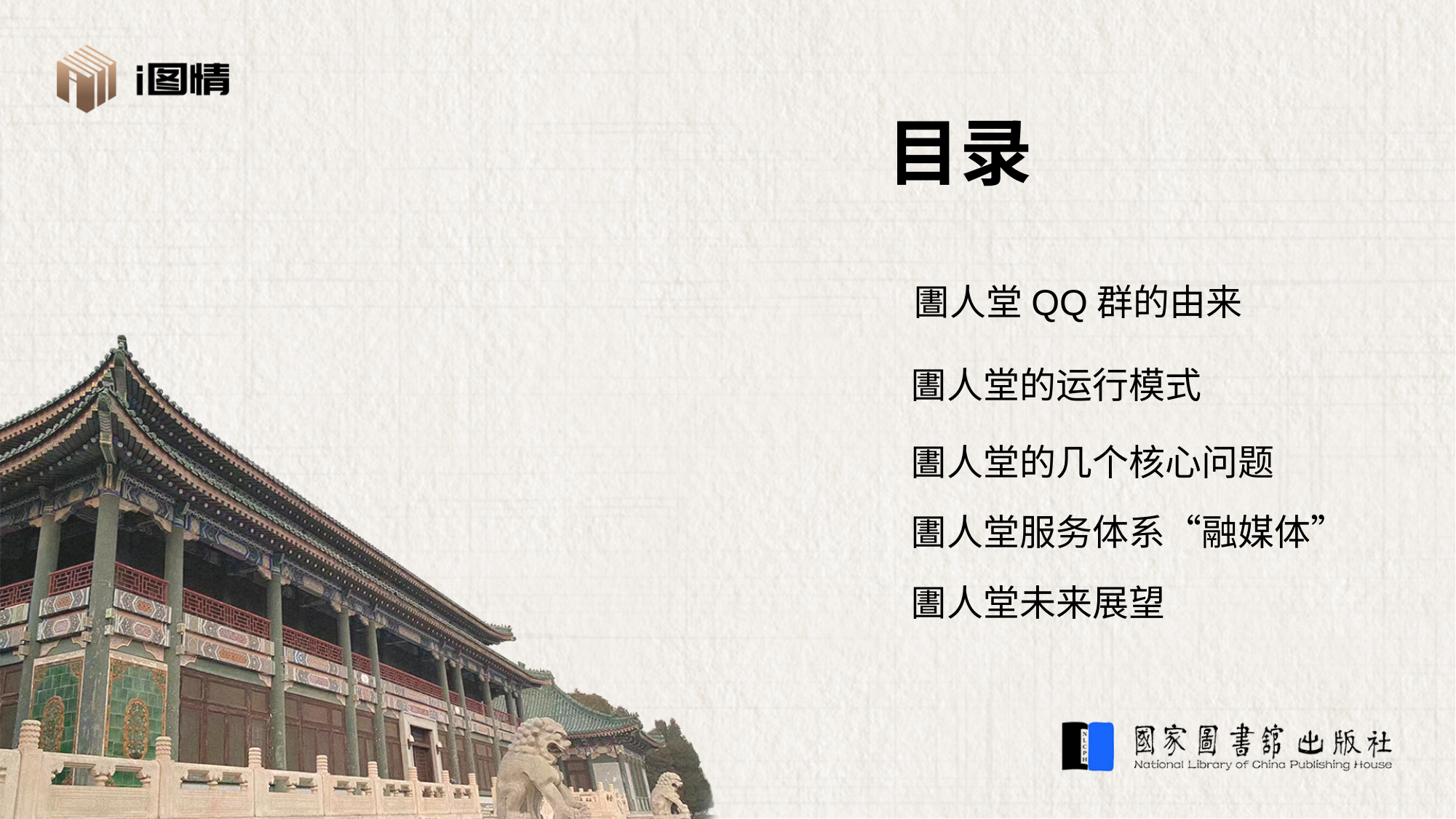

目录
圕人堂QQ群的由来
圕人堂的运行模式
圕人堂的几个核心问题
圕人堂服务体系“融媒体”
圕人堂未来展望
3